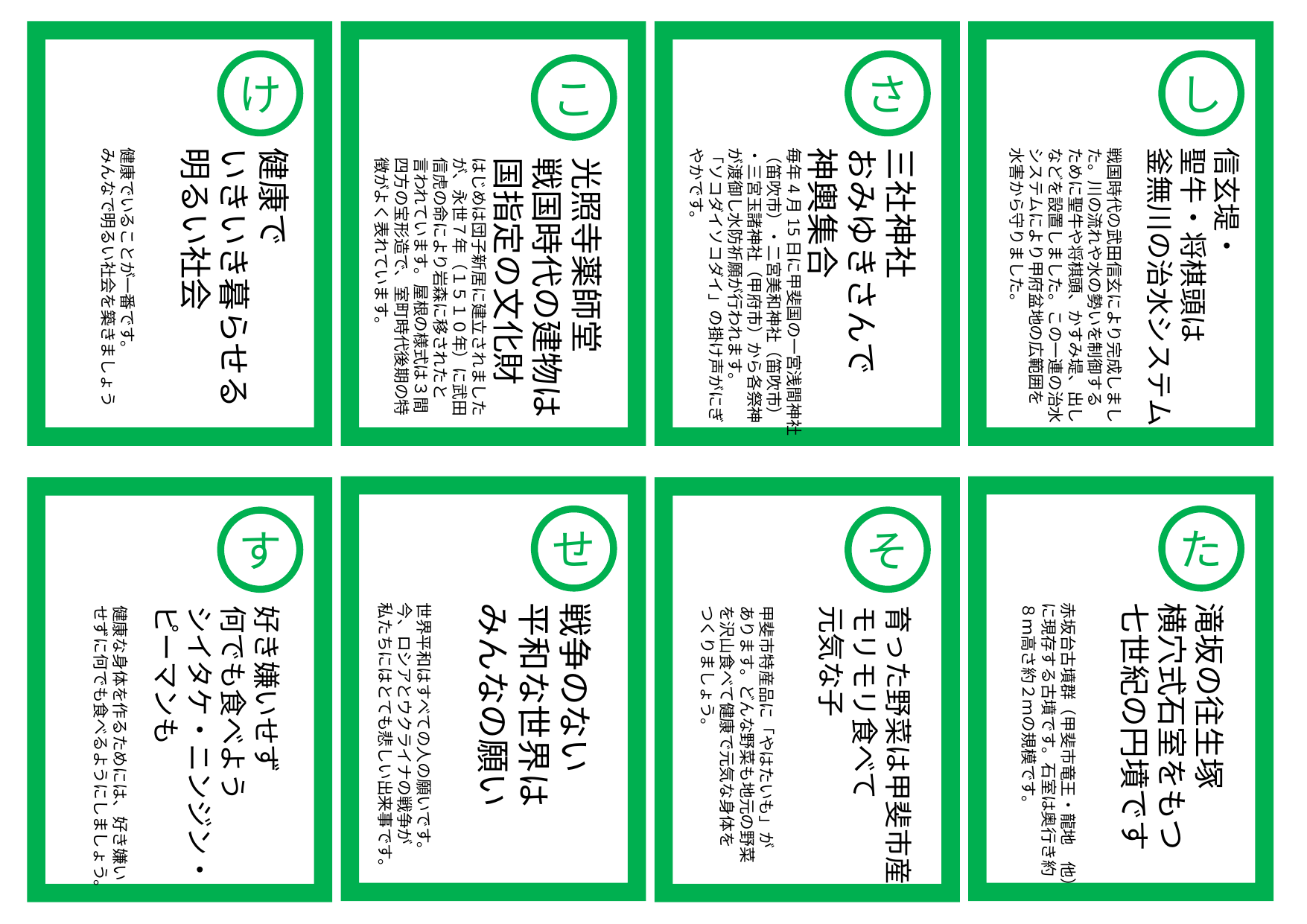

け
さ
し
こ
健康で
いきいき暮らせる
明るい社会

健康でいることが一番です。
みんなで明るい社会を築きましょう
三社神社
おみゆきさんで
神輿集合
毎年4月15日に甲斐国の一宮浅間神社
（笛吹市）・二宮美和神社（笛吹市）
・三宮玉諸神社（甲府市）から各祭神
が渡御し水防祈願が行われます。
「ソコダイソコダイ」の掛け声がにぎ
やかです。

信玄堤・
聖牛・将棋頭は
釜無川の治水システム

戦国時代の武田信玄により完成しまし
た。川の流れや水の勢いを制御する
ために聖牛や将棋頭、かすみ堤、出し
などを設置しました。この一連の治水
システムにより甲府盆地の広範囲を
水害から守りました。
光照寺薬師堂
戦国時代の建物は
国指定の文化財
はじめは団子新居に建立されました
が、永世７年（１５１０年）に武田
信虎の命により岩森に移されたと
言われています。屋根の様式は３間
四方の宝形造で、室町時代後期の特
徴がよく表れています。

せ
た
す
そ
戦争のない
平和な世界は
みんなの願い

世界平和はすべての人の願いです。
今、ロシアとウクライナの戦争が
私たちにはとても悲しい出来事です。

滝坂の往生塚
横穴式石室をもつ
七世紀の円墳です

赤坂台古墳群（甲斐市竜王・龍地　他）
に現存する古墳です。石室は奥行き約
８ｍ高さ約２ｍの規模です。
好き嫌いせず
何でも食べよう
シイタケ・ニンジン・
ピーマンも

健康な身体を作るためには、好き嫌い
せずに何でも食べるようにしましょう。
育った野菜は甲斐市産
モリモリ食べて
元気な子

甲斐市特産品に「やはたいも」が
あります。どんな野菜も地元の野菜
を沢山食べて健康で元気な身体を
つくりましょう。